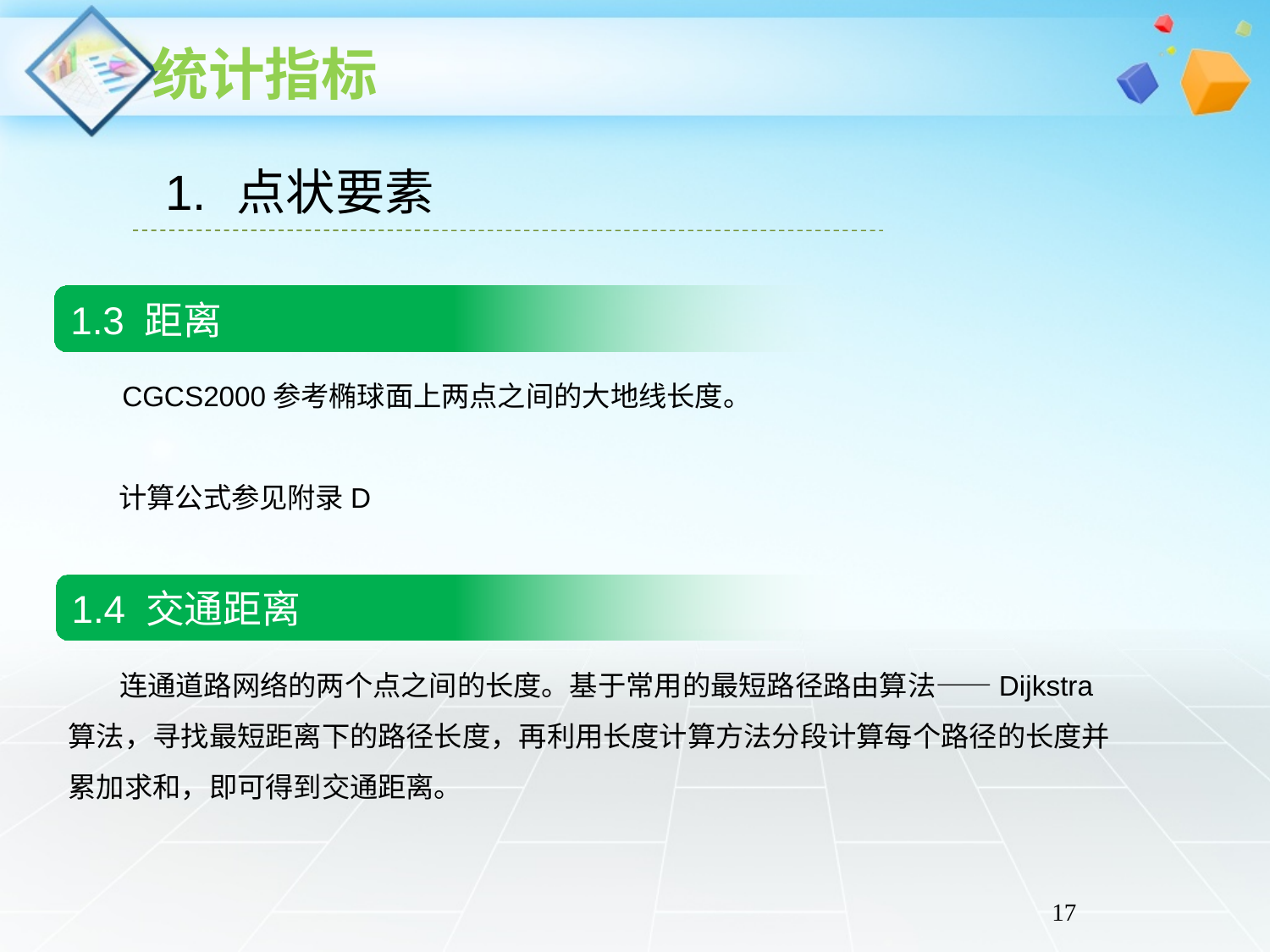

点状要素

1.3 距离
       CGCS2000参考椭球面上两点之间的大地线长度。

       计算公式参见附录D
1.4 交通距离
       连通道路网络的两个点之间的长度。基于常用的最短路径路由算法——Dijkstra算法，寻找最短距离下的路径长度，再利用长度计算方法分段计算每个路径的长度并累加求和，即可得到交通距离。
17